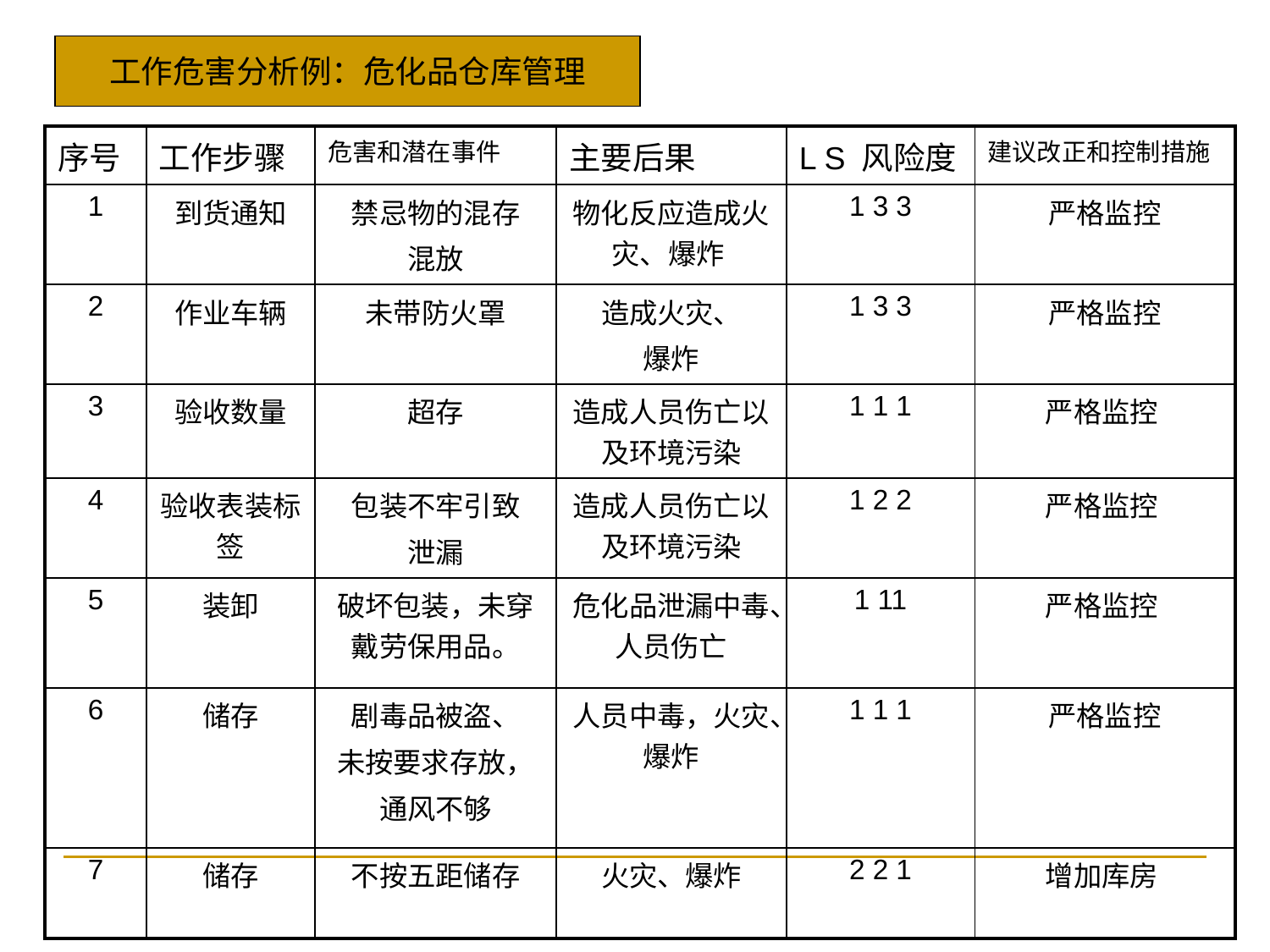

工作危害分析例：危化品仓库管理
| 序号 | 工作步骤 | 危害和潜在事件 | 主要后果 | L S 风险度 | 建议改正和控制措施 |
| --- | --- | --- | --- | --- | --- |
| 1 | 到货通知 | 禁忌物的混存 混放 | 物化反应造成火灾、爆炸 | 1 3 3 | 严格监控 |
| 2 | 作业车辆 | 未带防火罩 | 造成火灾、 爆炸 | 1 3 3 | 严格监控 |
| 3 | 验收数量 | 超存 | 造成人员伤亡以及环境污染 | 1 1 1 | 严格监控 |
| 4 | 验收表装标签 | 包装不牢引致 泄漏 | 造成人员伤亡以及环境污染 | 1 2 2 | 严格监控 |
| 5 | 装卸 | 破坏包装，未穿戴劳保用品。 | 危化品泄漏中毒、人员伤亡 | 1 11 | 严格监控 |
| 6 | 储存 | 剧毒品被盗、 未按要求存放， 通风不够 | 人员中毒，火灾、爆炸 | 1 1 1 | 严格监控 |
| 7 | 储存 | 不按五距储存 | 火灾、爆炸 | 2 2 1 | 增加库房 |